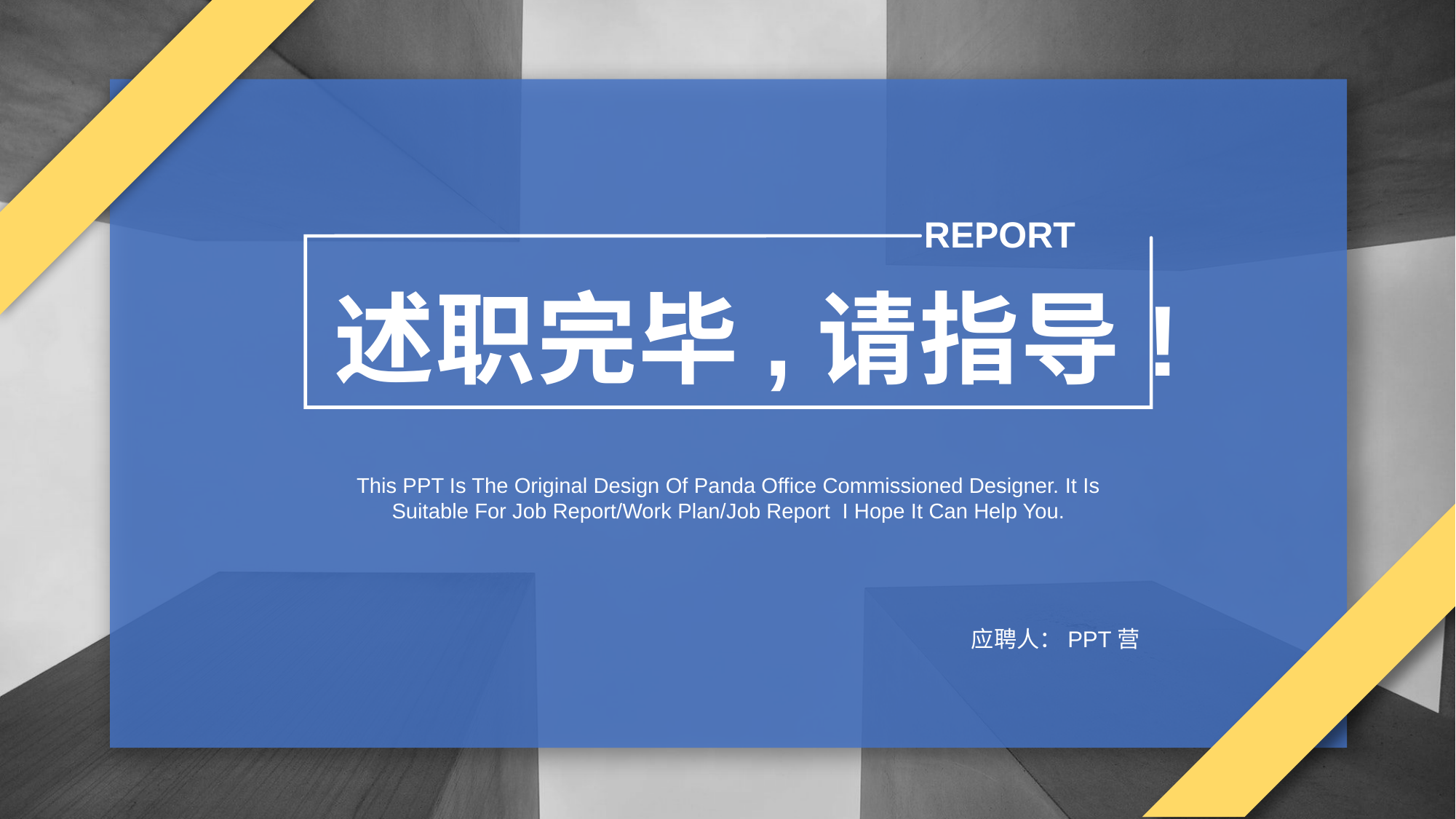

REPORT

述职完毕,请指导!
This PPT Is The Original Design Of Panda Office Commissioned Designer. It Is Suitable For Job Report/Work Plan/Job Report  I Hope It Can Help You.

应聘人：PPT营